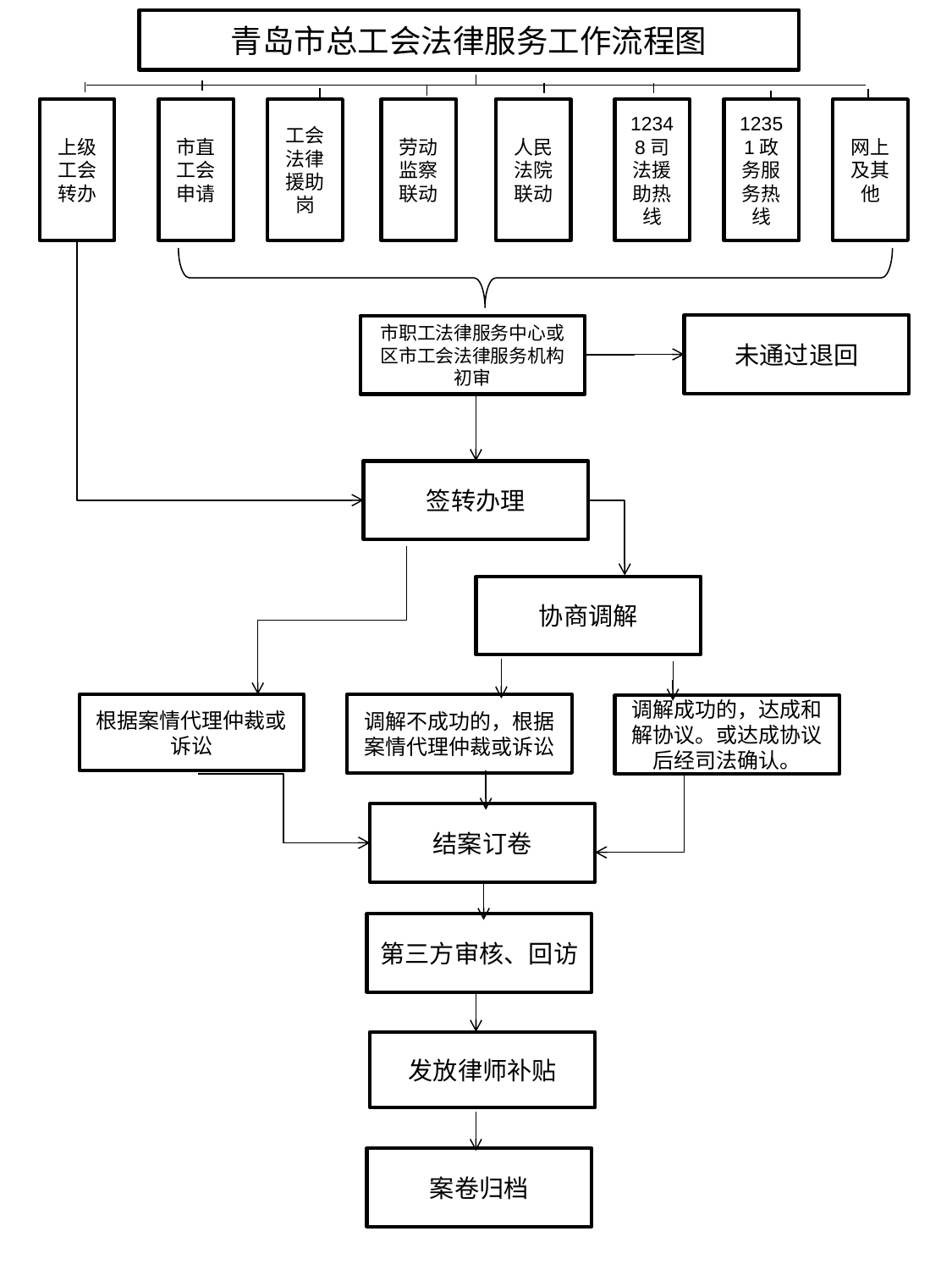

青岛市总工会法律服务工作流程图
上级工会转办
市直工会申请
工会法律援助岗
劳动监察联动
人民法院联动
12348司法援助热线
12351政务服务热线
网上及其他
未通过退回
市职工法律服务中心或区市工会法律服务机构初审
签转办理
协商调解
调解不成功的，根据案情代理仲裁或诉讼
调解成功的，达成和解协议。或达成协议后经司法确认。
结案订卷
第三方审核、回访
案卷归档
根据案情代理仲裁或诉讼
发放律师补贴